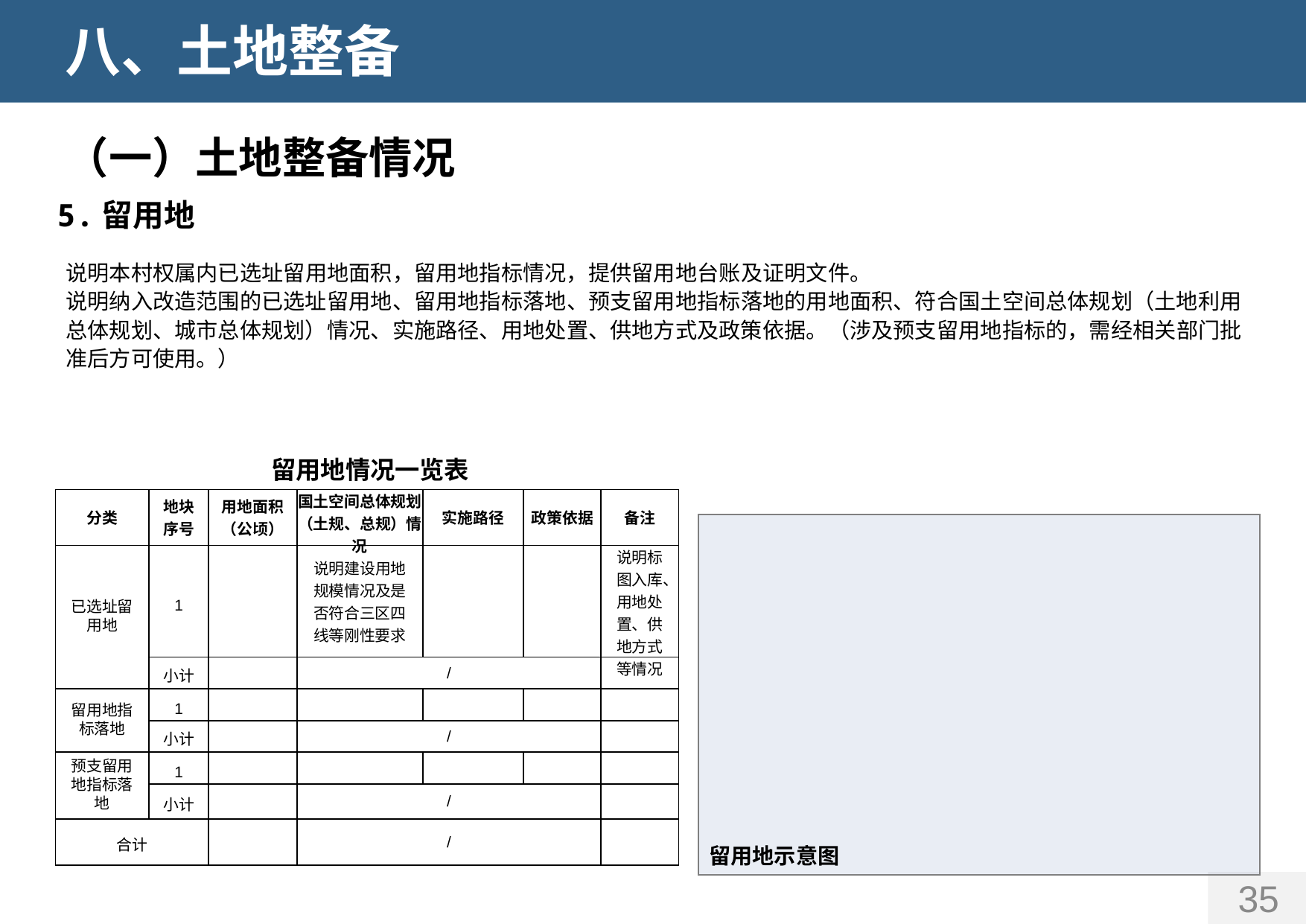

八、土地整备
（一）土地整备情况
5.留用地
说明本村权属内已选址留用地面积，留用地指标情况，提供留用地台账及证明文件。
说明纳入改造范围的已选址留用地、留用地指标落地、预支留用地指标落地的用地面积、符合国土空间总体规划（土地利用总体规划、城市总体规划）情况、实施路径、用地处置、供地方式及政策依据。（涉及预支留用地指标的，需经相关部门批准后方可使用。）
留用地情况一览表
| 分类 | 地块序号 | 用地面积 （公顷） | 国土空间总体规划（土规、总规）情况 | 实施路径 | 政策依据 | 备注 |
| --- | --- | --- | --- | --- | --- | --- |
| 已选址留用地 | 1 |  | 说明建设用地规模情况及是否符合三区四线等刚性要求 |  |  | 说明标图入库、用地处置、供地方式等情况 |
|  | 小计 |  | / |  |  |  |
| 留用地指标落地 | 1 |  |  |  |  |  |
|  | 小计 |  | / |  |  |  |
| 预支留用地指标落地 | 1 |  |  |  |  |  |
|  | 小计 |  | / |  |  |  |
| 合计 |  |  | / |  |  |  |

留用地示意图
35